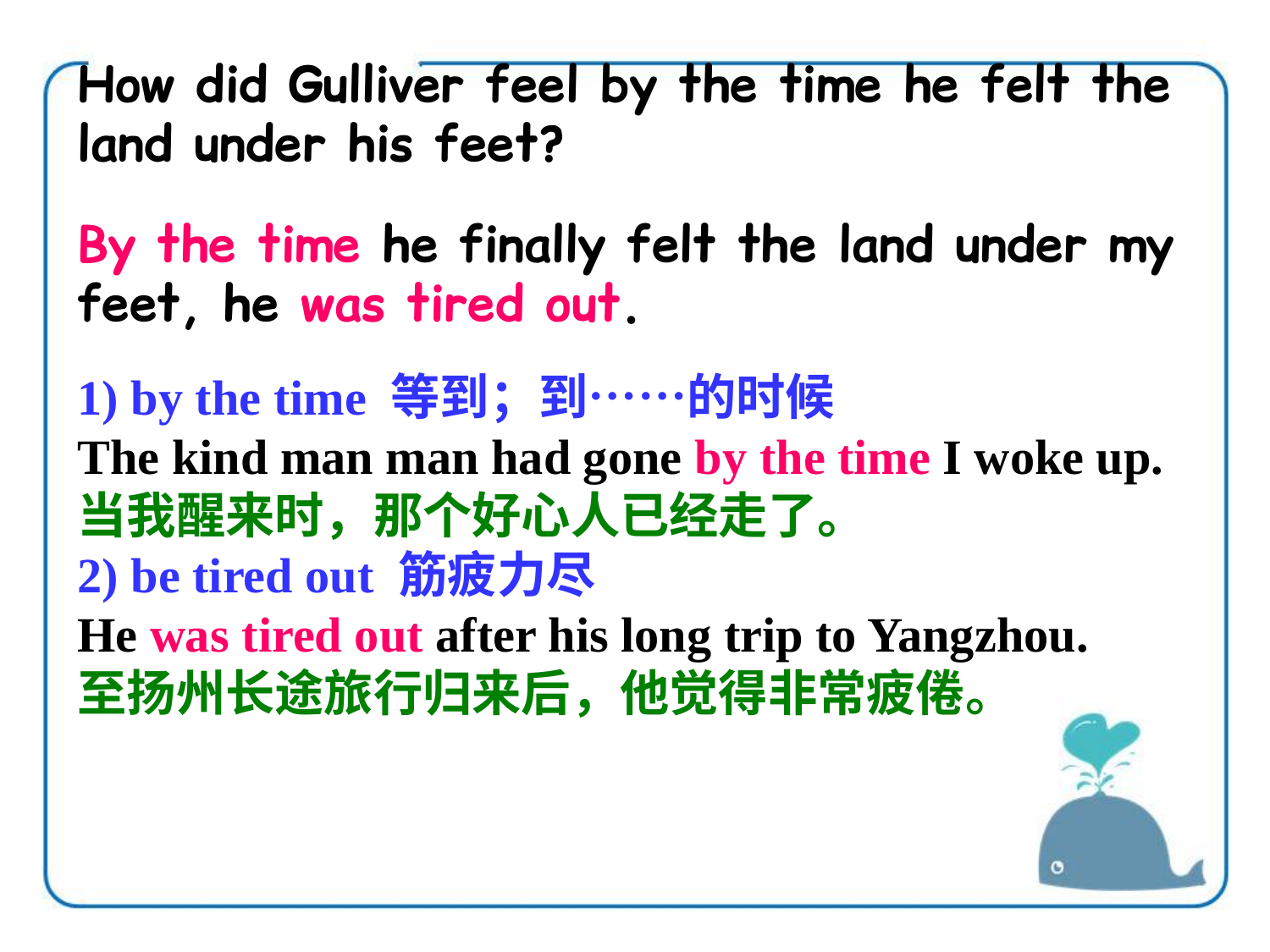

How did Gulliver feel by the time he felt the land under his feet?
By the time he finally felt the land under my feet, he was tired out.
1) by the time 等到；到……的时候
The kind man man had gone by the time I woke up.
当我醒来时，那个好心人已经走了。
2) be tired out 筋疲力尽
He was tired out after his long trip to Yangzhou.
至扬州长途旅行归来后，他觉得非常疲倦。